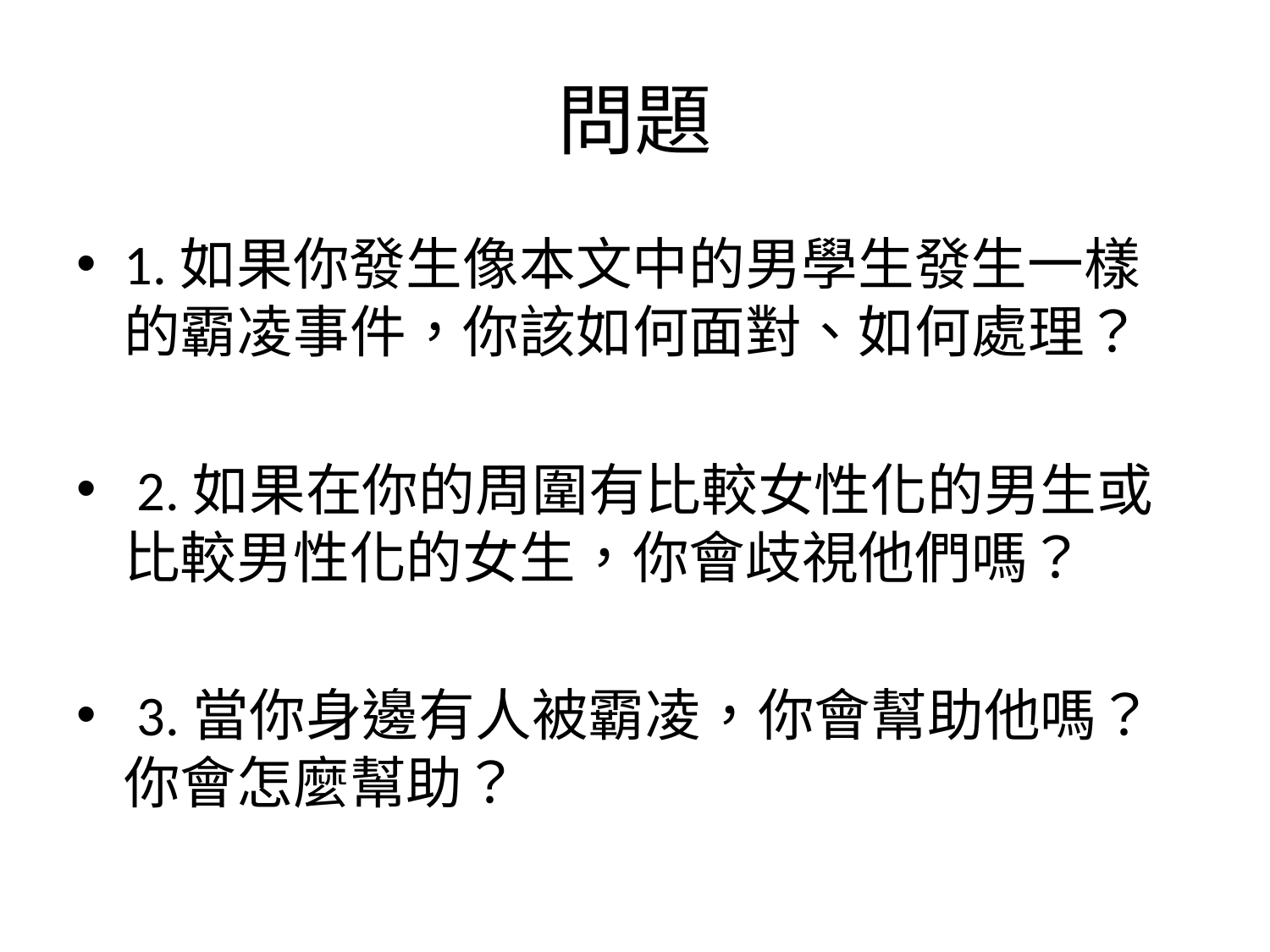

# 問題
1.如果你發生像本文中的男學生發生一樣的霸凌事件，你該如何面對、如何處理？

 2.如果在你的周圍有比較女性化的男生或比較男性化的女生，你會歧視他們嗎？

 3.當你身邊有人被霸凌，你會幫助他嗎？你會怎麼幫助？